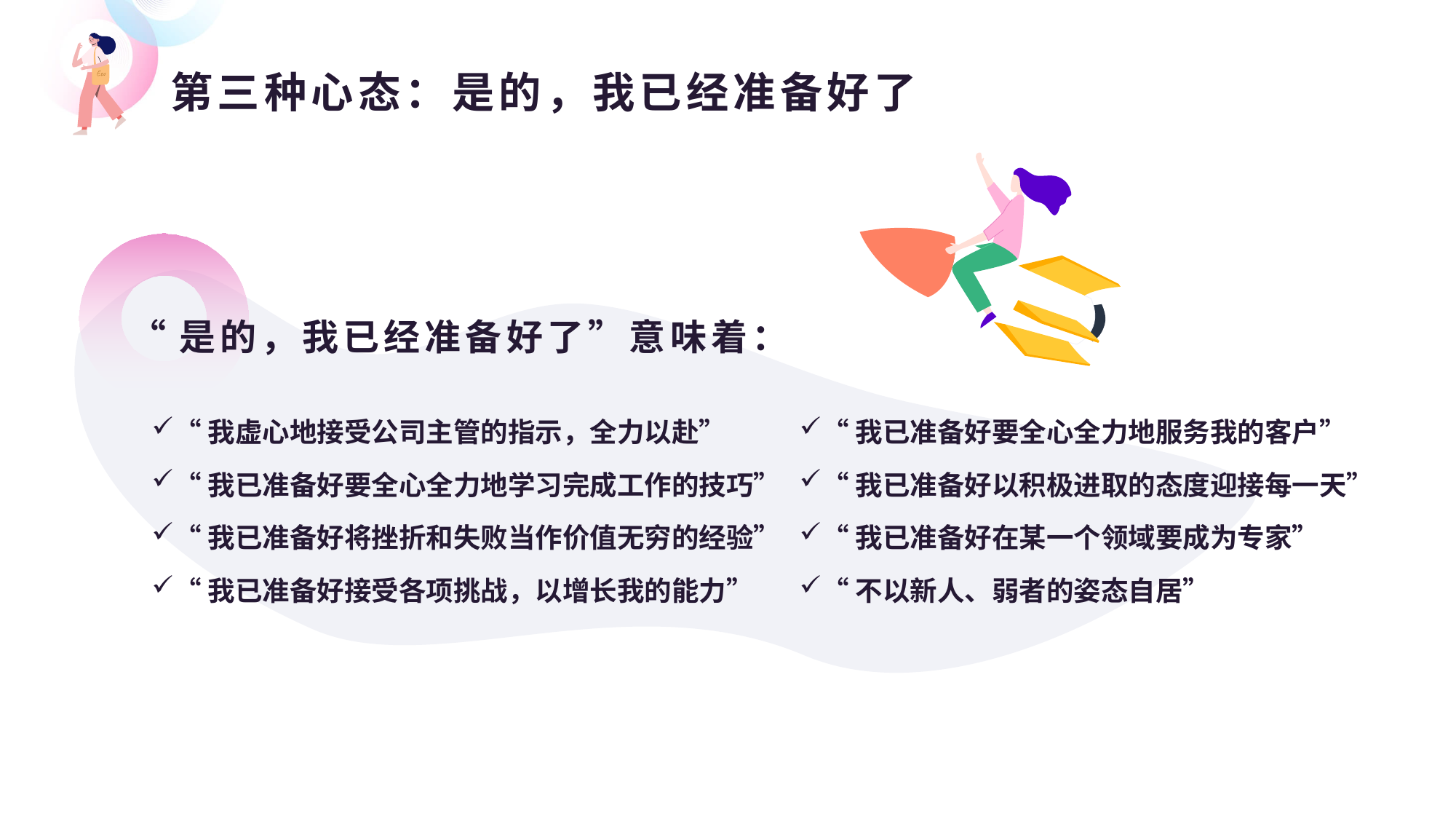

# 第三种心态：是的，我已经准备好了

“是的，我已经准备好了”意味着：

“我虚心地接受公司主管的指示，全力以赴”
“我已准备好要全心全力地学习完成工作的技巧”
“我已准备好将挫折和失败当作价值无穷的经验”
“我已准备好接受各项挑战，以增长我的能力”
“我已准备好要全心全力地服务我的客户”
“我已准备好以积极进取的态度迎接每一天”
“我已准备好在某一个领域要成为专家”
“不以新人、弱者的姿态自居”